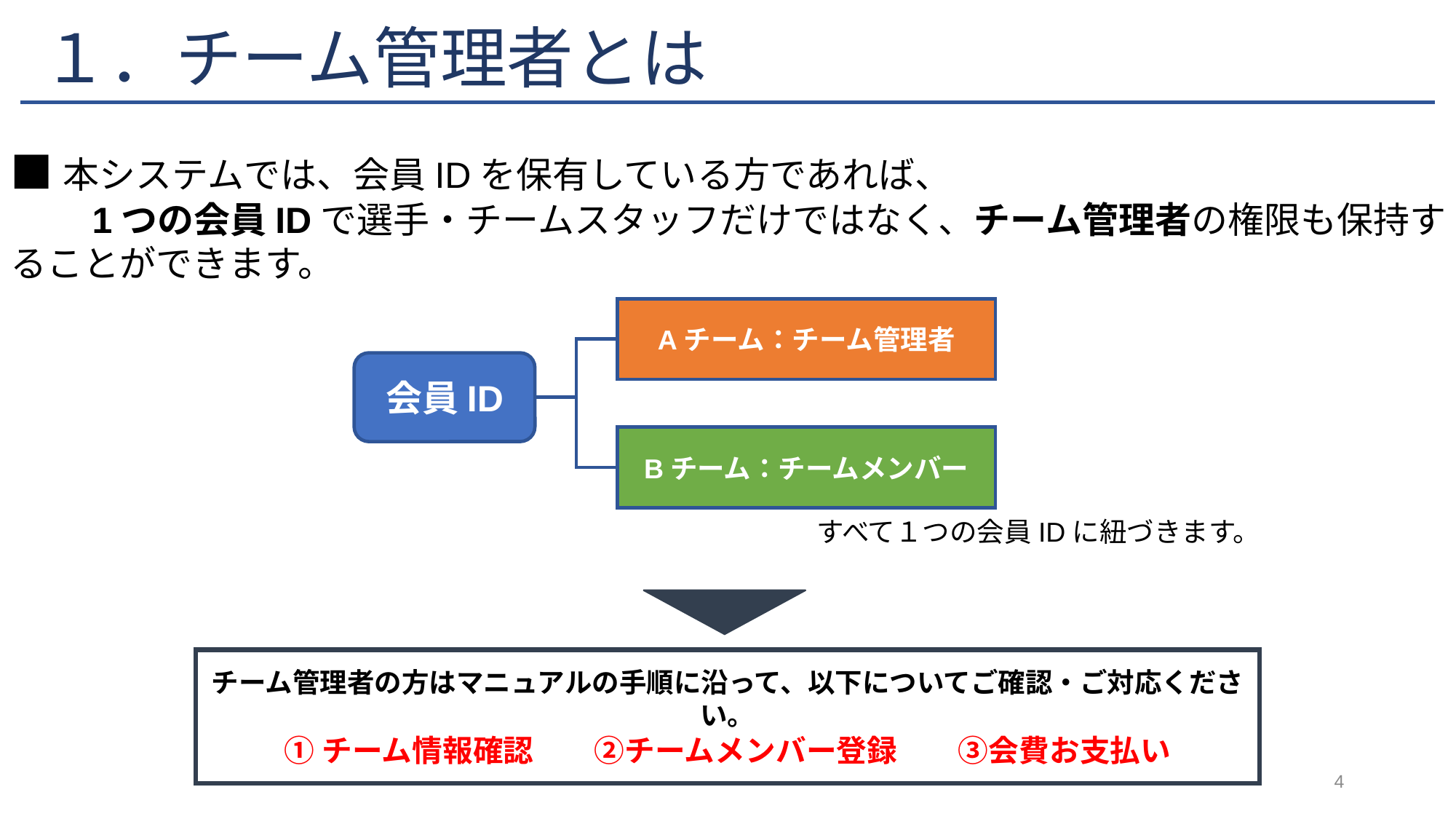

１．チーム管理者とは
■本システムでは、会員IDを保有している方であれば、
　　1つの会員IDで選手・チームスタッフだけではなく、チーム管理者の権限も保持することができます。
Aチーム：チーム管理者
会員ID
Bチーム：チームメンバー
すべて１つの会員IDに紐づきます。

チーム管理者の方はマニュアルの手順に沿って、以下についてご確認・ご対応ください。
①チーム情報確認　　②チームメンバー登録　　③会費お支払い
4